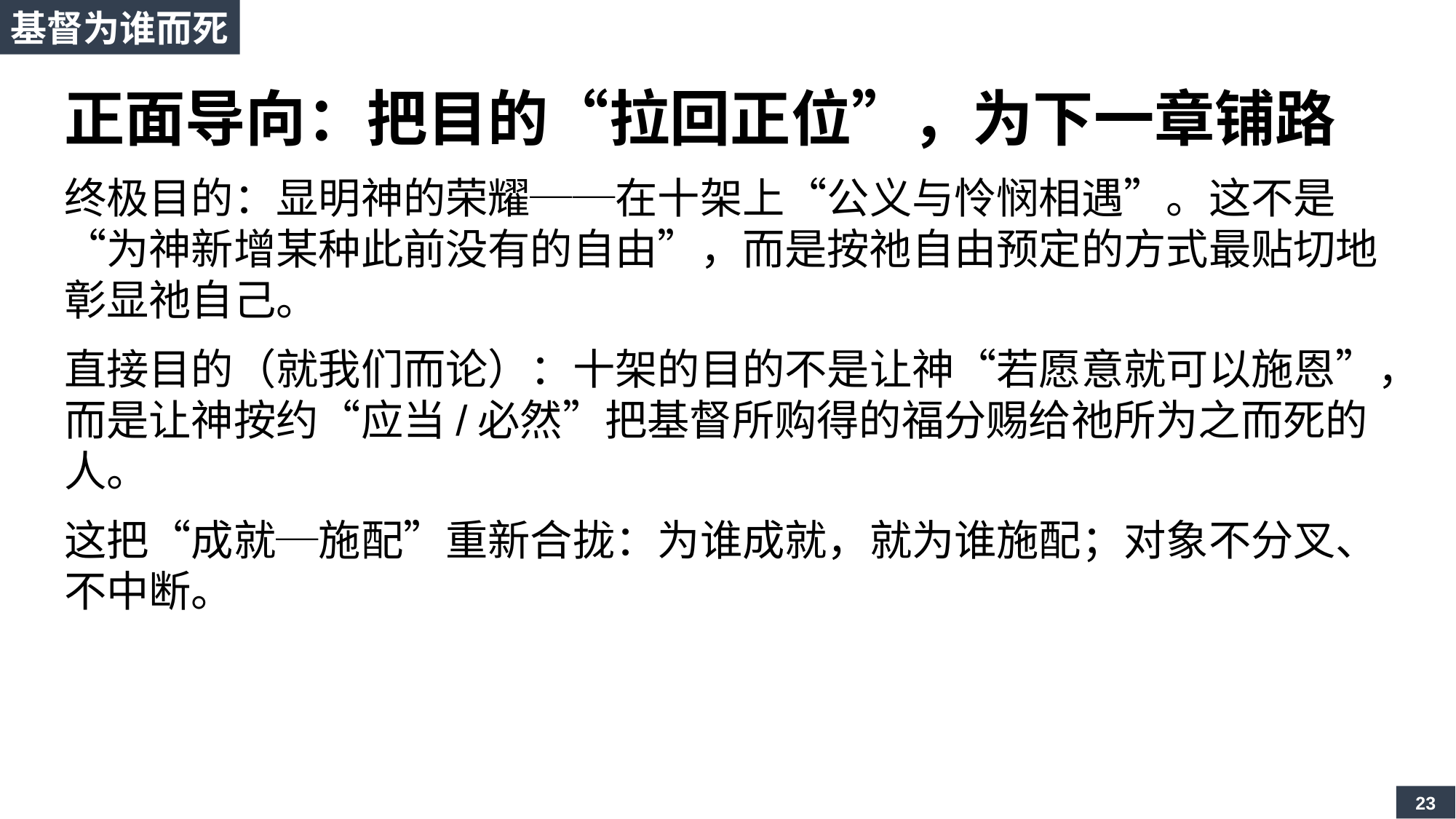

基督为谁而死
正面导向：把目的“拉回正位”，为下一章铺路
终极目的：显明神的荣耀──在十架上“公义与怜悯相遇”。这不是“为神新增某种此前没有的自由”，而是按祂自由预定的方式最贴切地彰显祂自己。
直接目的（就我们而论）：十架的目的不是让神“若愿意就可以施恩”，而是让神按约“应当/必然”把基督所购得的福分赐给祂所为之而死的人。
这把“成就─施配”重新合拢：为谁成就，就为谁施配；对象不分叉、不中断。
23